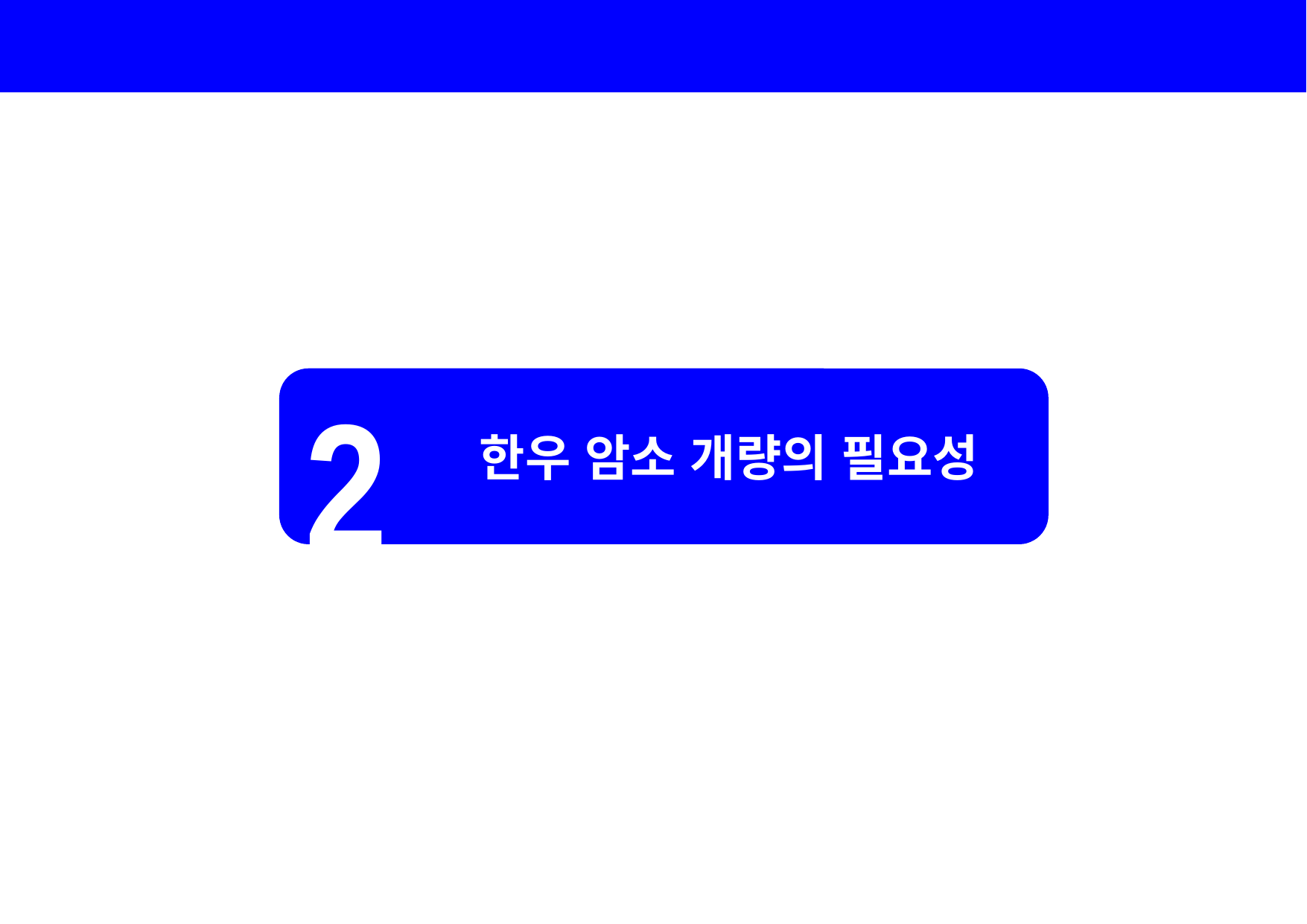

|  |
| --- |

한우 암소 개량의 필요성
2